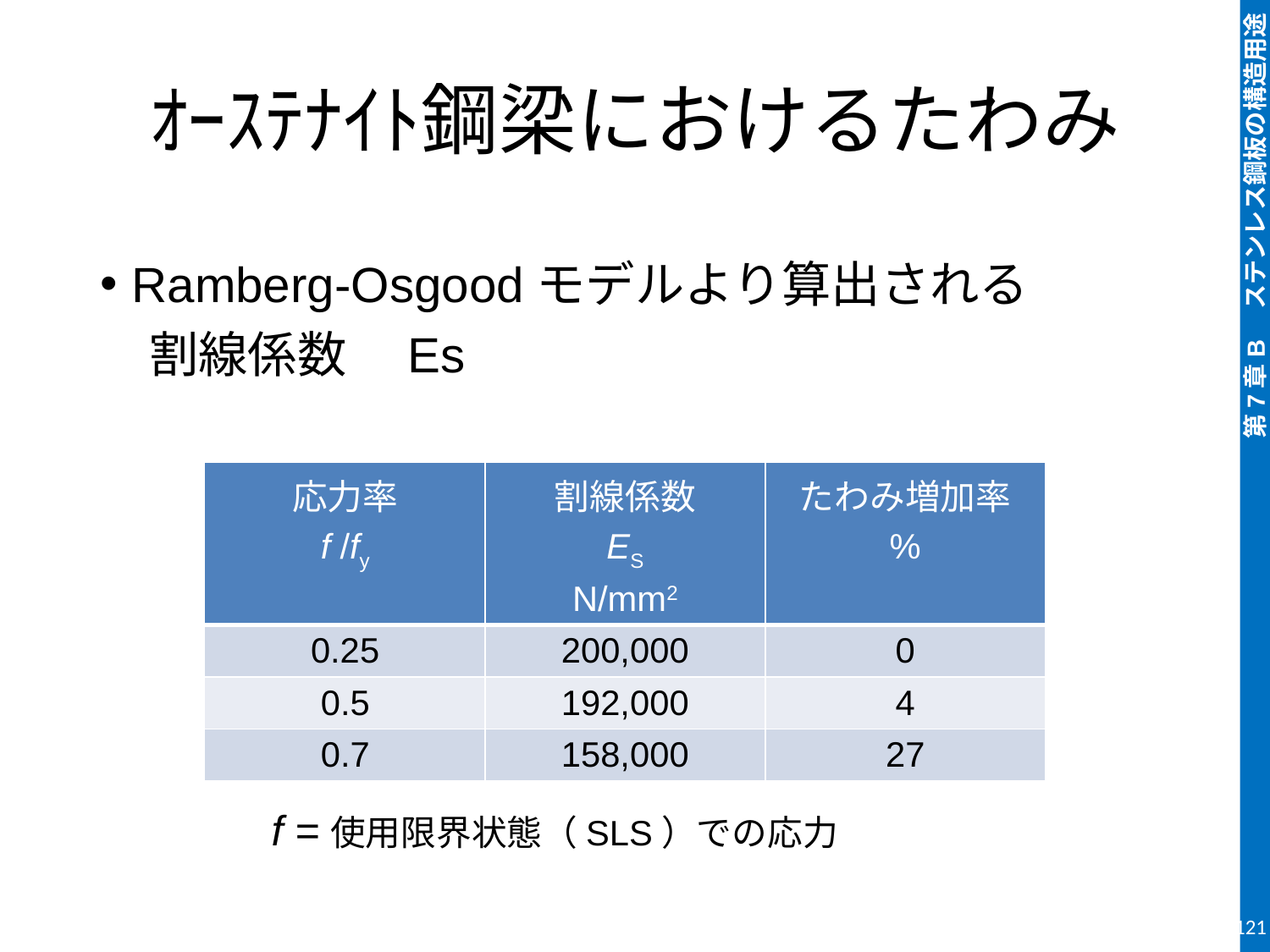

# ｵｰｽﾃﾅｲﾄ鋼梁におけるたわみ
Ramberg-Osgoodモデルより算出される
　割線係数　Es
| 応力率 f /fy | 割線係数 ES N/mm2 | たわみ増加率 % |
| --- | --- | --- |
| 0.25 | 200,000 | 0 |
| 0.5 | 192,000 | 4 |
| 0.7 | 158,000 | 27 |
f =使用限界状態（SLS）での応力
121